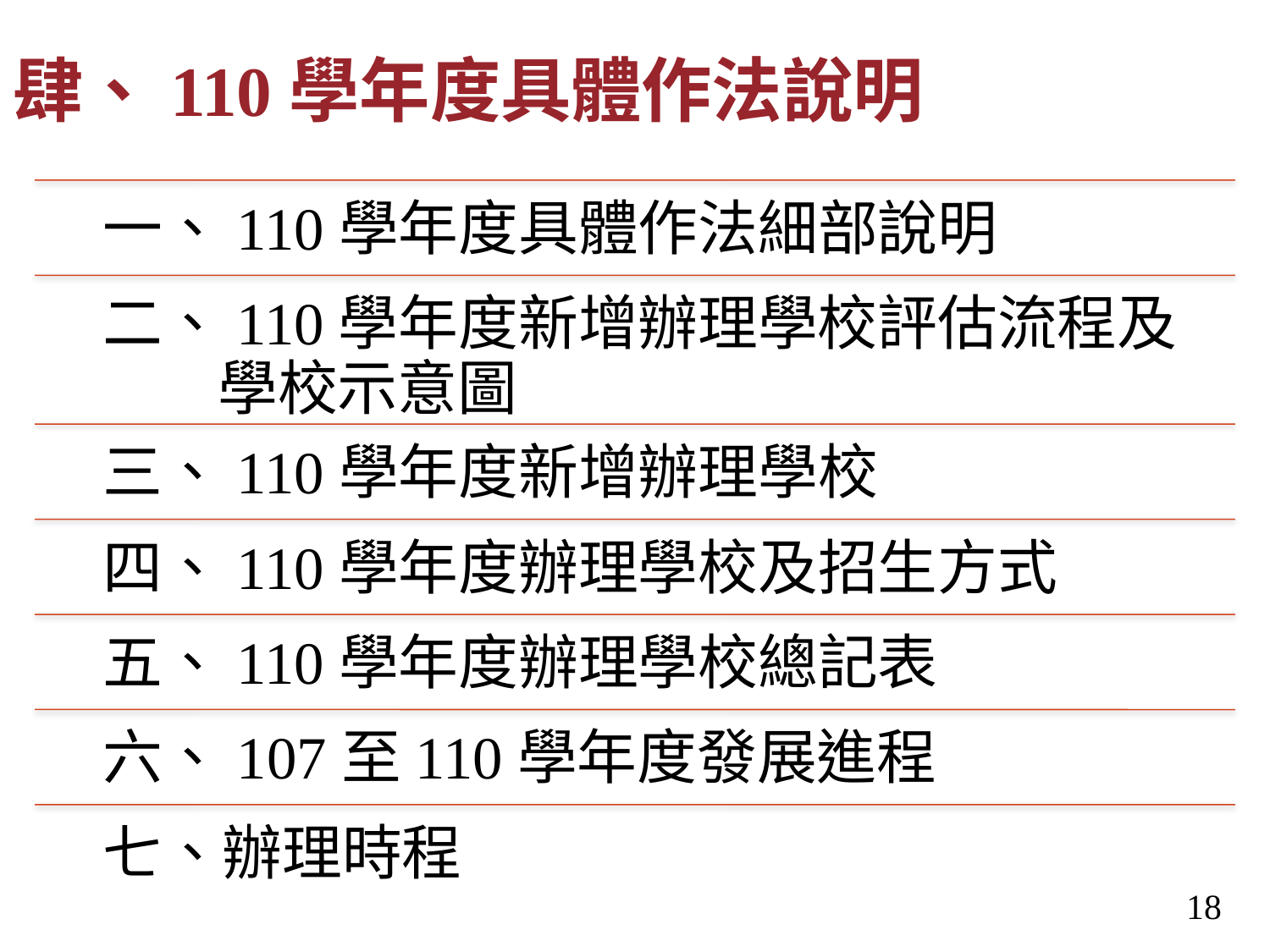

肆、110學年度具體作法說明

一、110學年度具體作法細部說明
二、110學年度新增辦理學校評估流程及
    學校示意圖
三、110學年度新增辦理學校
四、110學年度辦理學校及招生方式
五、110學年度辦理學校總記表
六、107至110學年度發展進程
七、辦理時程
18